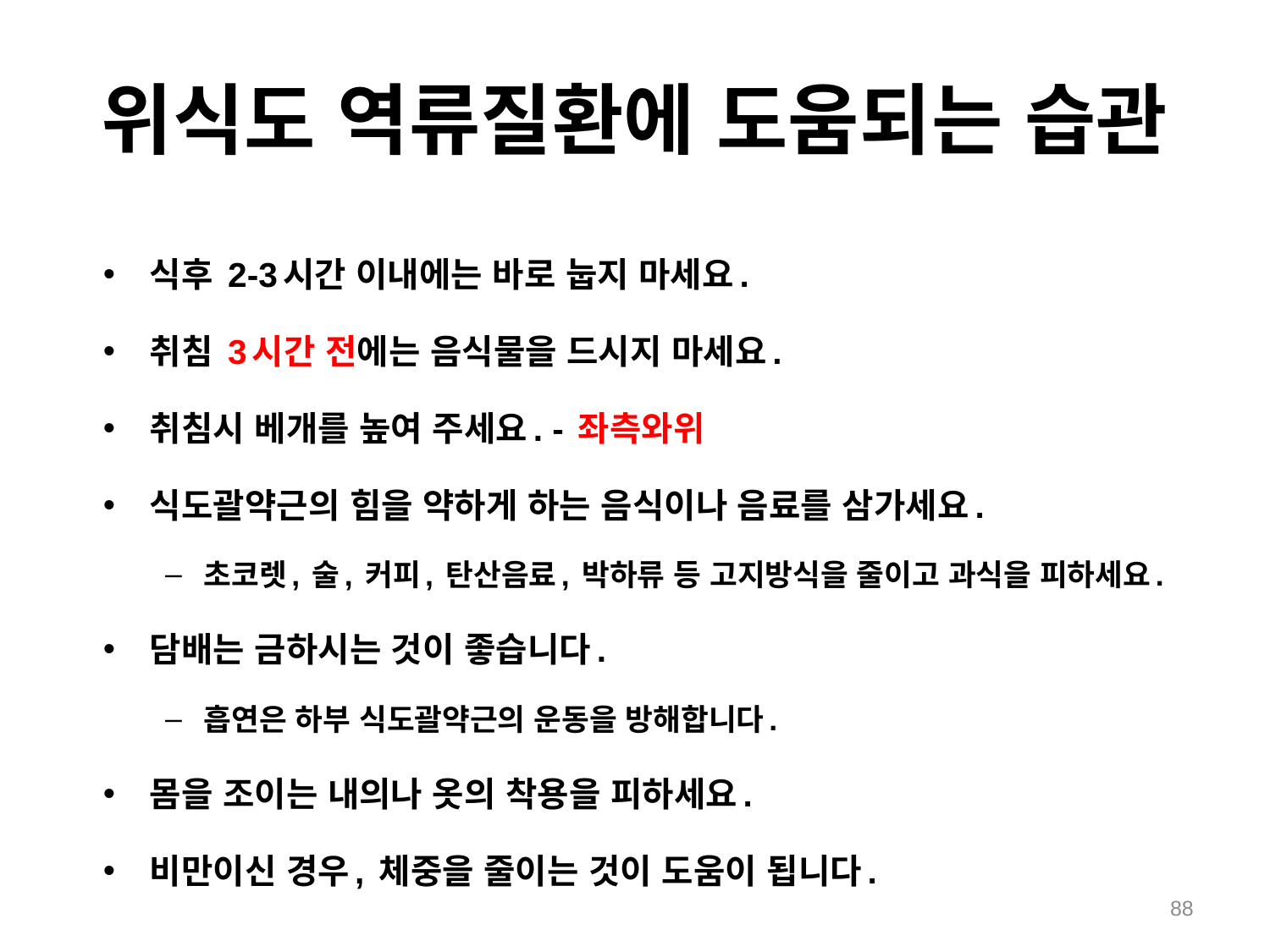

# 위식도 역류질환에 도움되는 습관

식후 2-3시간 이내에는 바로 눕지 마세요.
취침 3시간 전에는 음식물을 드시지 마세요.
취침시 베개를 높여 주세요. - 좌측와위
식도괄약근의 힘을 약하게 하는 음식이나 음료를 삼가세요.
초코렛, 술, 커피, 탄산음료, 박하류 등 고지방식을 줄이고 과식을 피하세요.
담배는 금하시는 것이 좋습니다.
흡연은 하부 식도괄약근의 운동을 방해합니다.
몸을 조이는 내의나 옷의 착용을 피하세요.
비만이신 경우, 체중을 줄이는 것이 도움이 됩니다.
88